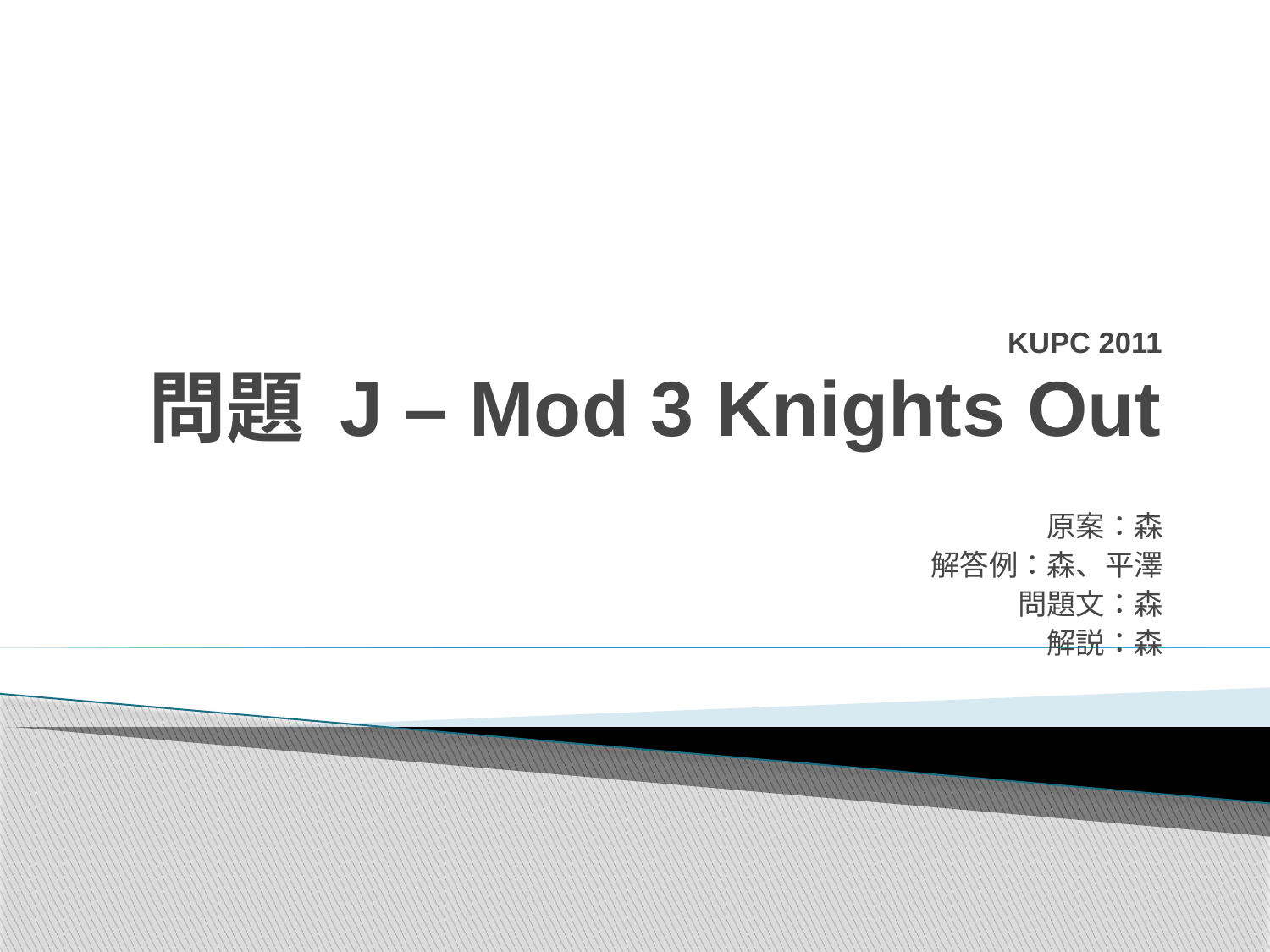

# KUPC 2011 問題 J – Mod 3 Knights Out
原案：森
解答例：森、平澤
問題文：森
解説：森